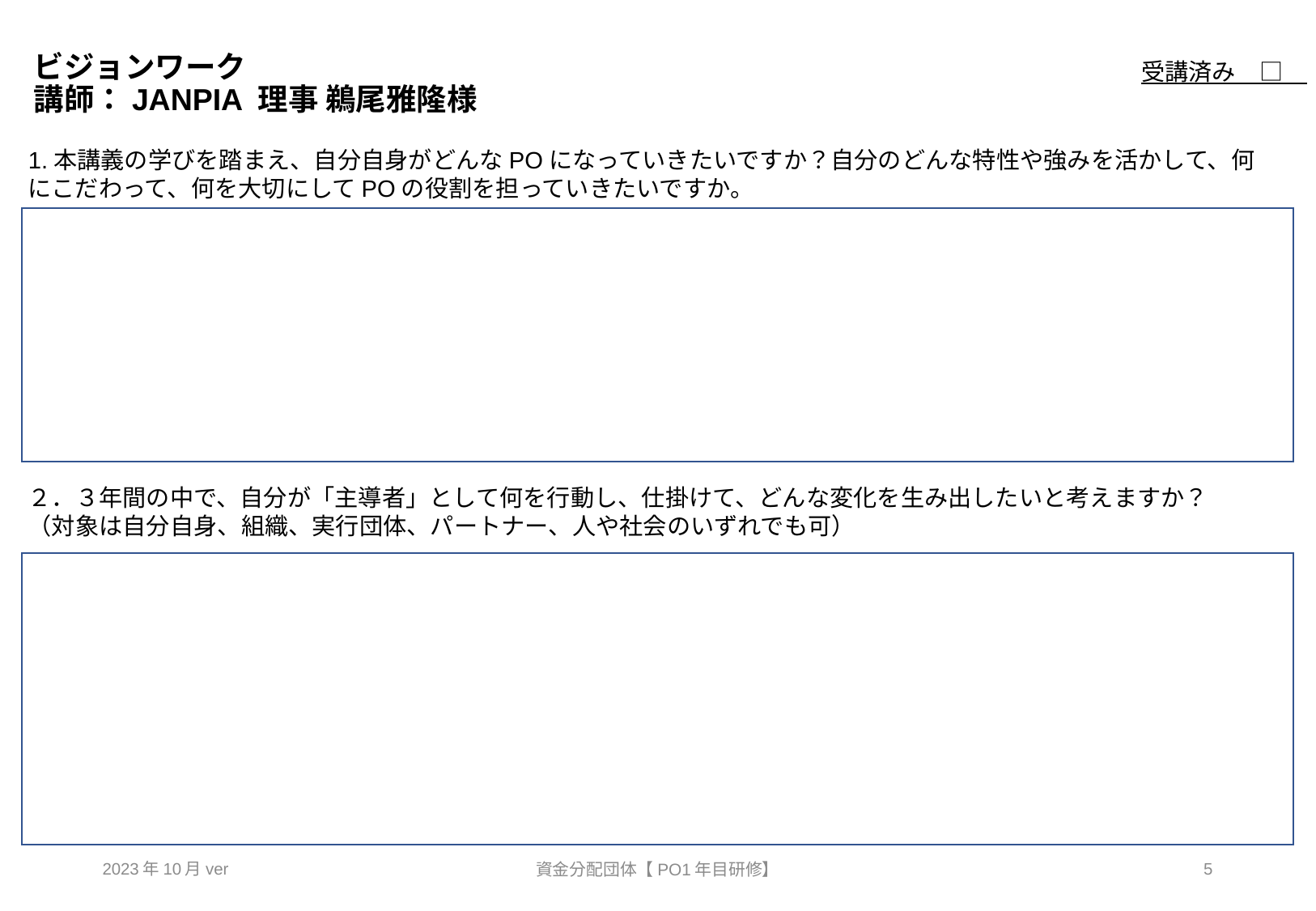

# ビジョンワーク　 講師：JANPIA 理事 鵜尾雅隆様
受講済み　□
1.本講義の学びを踏まえ、自分自身がどんなPOになっていきたいですか？自分のどんな特性や強みを活かして、何にこだわって、何を大切にしてPOの役割を担っていきたいですか。

２．３年間の中で、自分が「主導者」として何を行動し、仕掛けて、どんな変化を生み出したいと考えますか？　（対象は自分自身、組織、実行団体、パートナー、人や社会のいずれでも可）

2023年10月ver
資金分配団体【PO1年目研修】
5